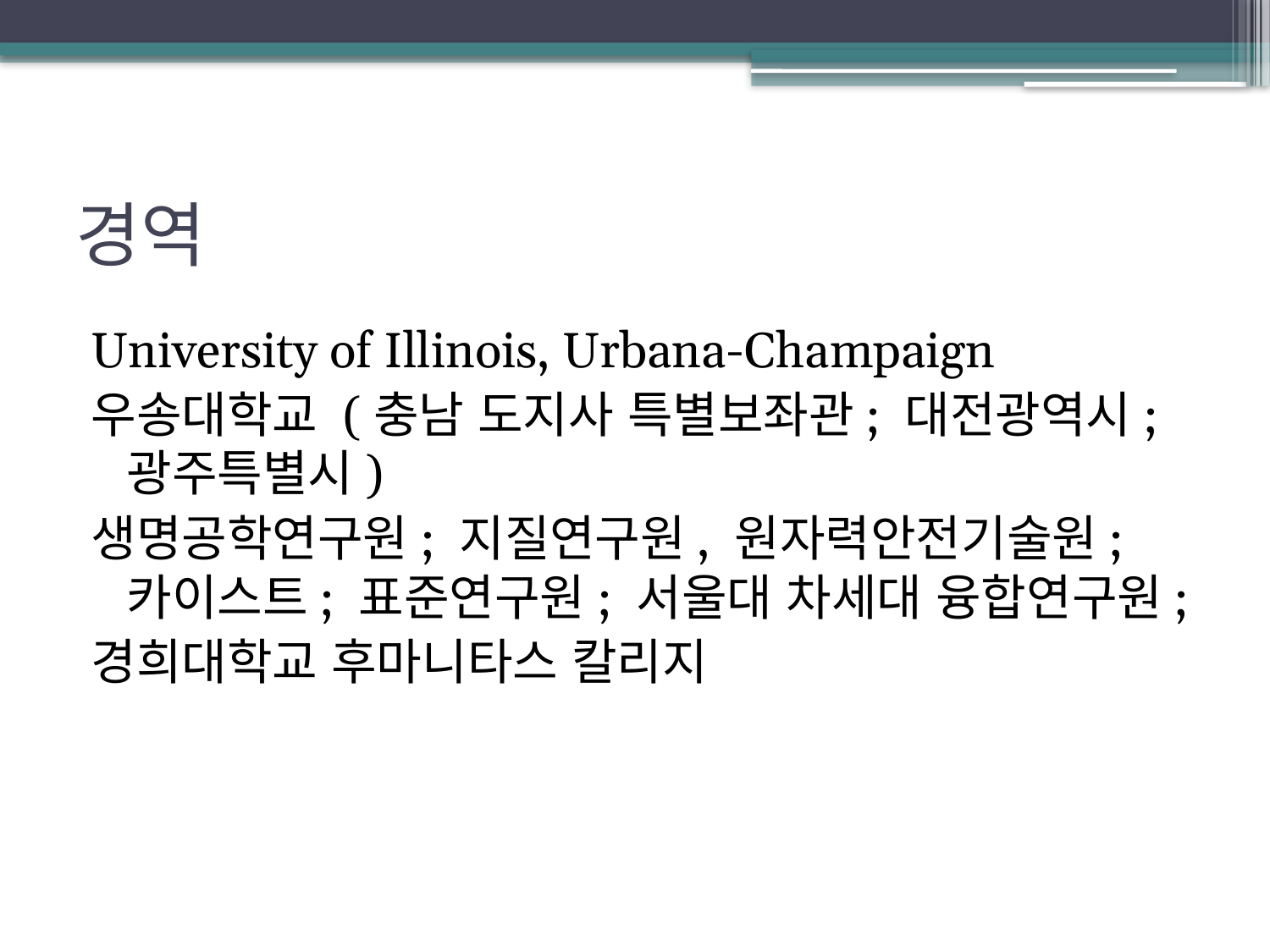

# 경역
University of Illinois, Urbana-Champaign
우송대학교 (충남 도지사 특별보좌관; 대전광역시; 광주특별시)
생명공학연구원; 지질연구원, 원자력안전기술원; 카이스트; 표준연구원; 서울대 차세대 융합연구원;
경희대학교 후마니타스 칼리지